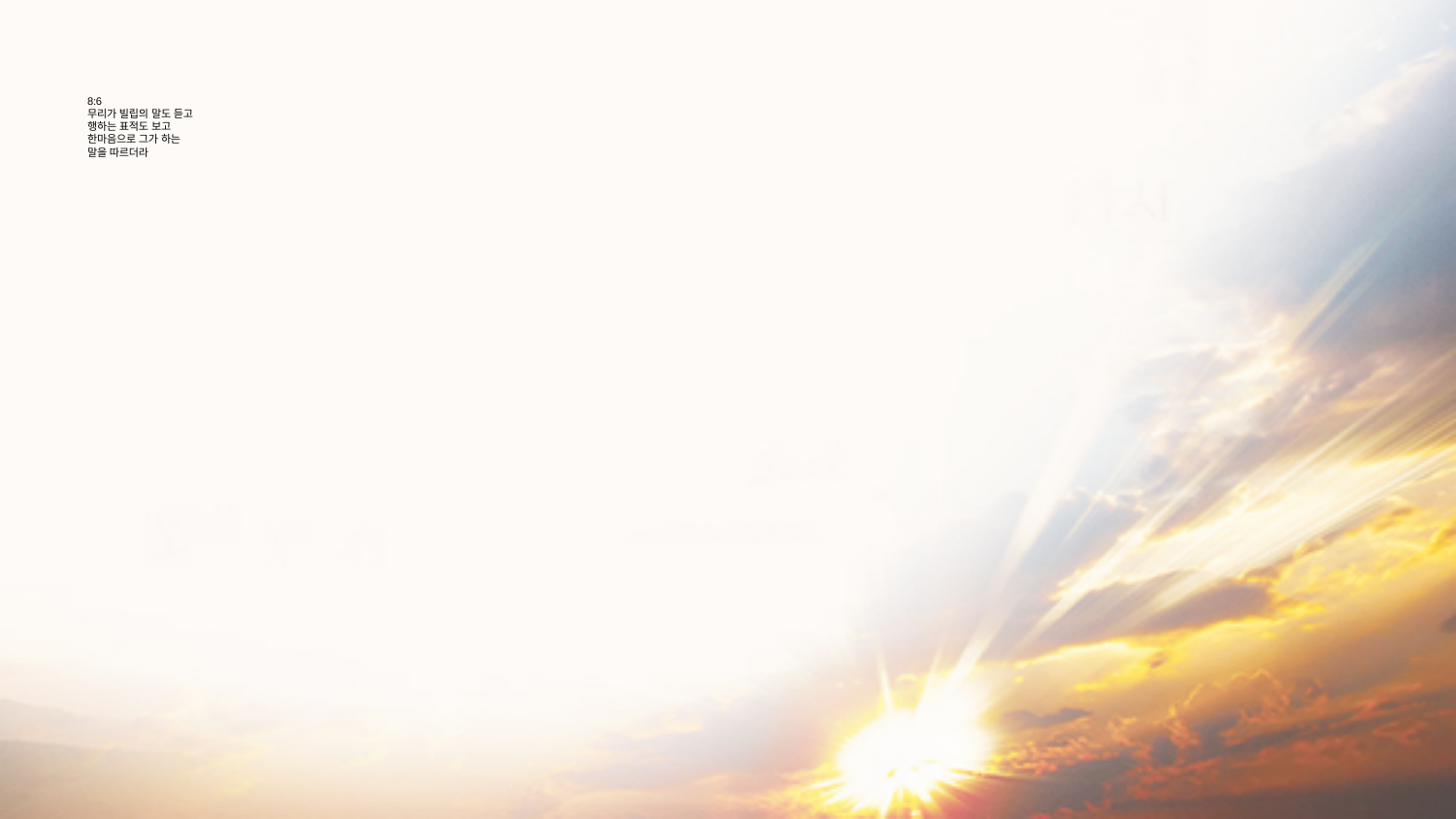

# 8:6 무리가 빌립의 말도 듣고 행하는 표적도 보고 한마음으로 그가 하는 말을 따르더라